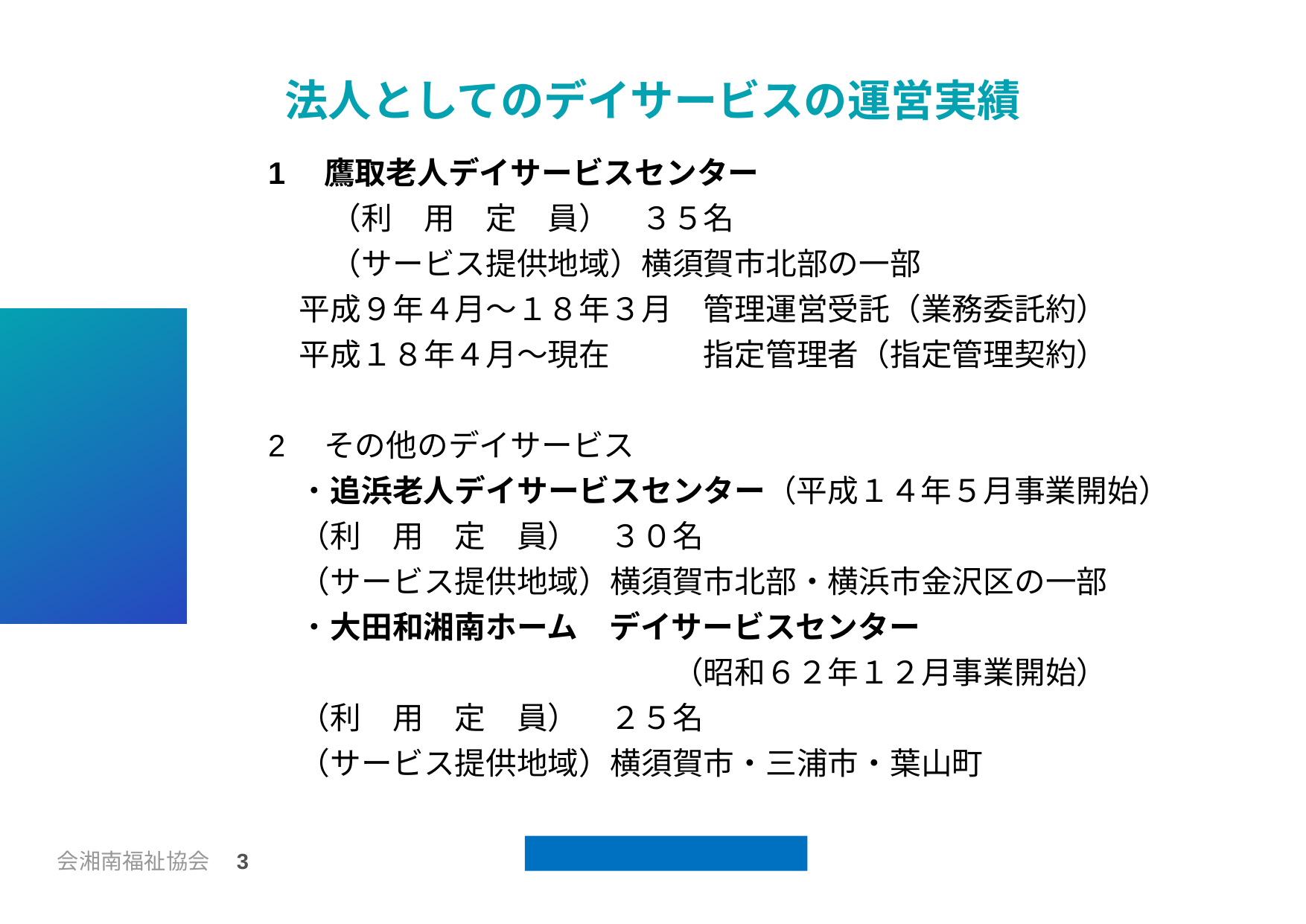

# 法人としてのデイサービスの運営実績
1　鷹取老人デイサービスセンター
　　（利　用　定　員）　３５名
　　（サービス提供地域）横須賀市北部の一部
　平成９年４月～１８年３月　管理運営受託（業務委託約）
　平成１８年４月～現在　　　指定管理者（指定管理契約）

2　その他のデイサービス
　・追浜老人デイサービスセンター（平成１４年５月事業開始）
　（利　用　定　員）　３０名
　（サービス提供地域）横須賀市北部・横浜市金沢区の一部
　・大田和湘南ホーム　デイサービスセンター
　　　　　　　　　　　　　（昭和６２年１２月事業開始）
　（利　用　定　員）　２５名
　（サービス提供地域）横須賀市・三浦市・葉山町

会湘南福祉協会　3